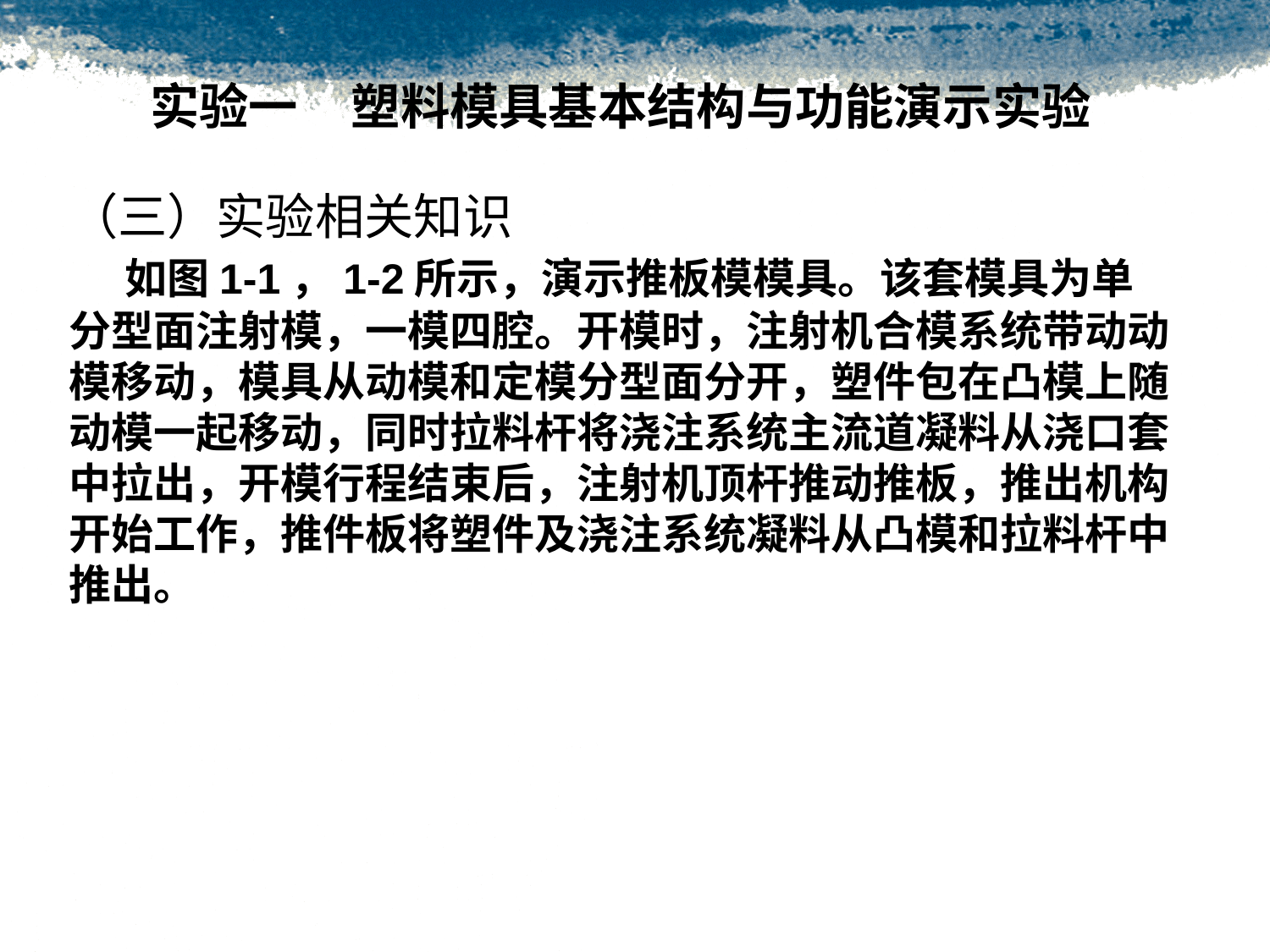

实验一	塑料模具基本结构与功能演示实验
（三）实验相关知识    如图1-1，1-2所示，演示推板模模具。该套模具为单分型面注射模，一模四腔。开模时，注射机合模系统带动动模移动，模具从动模和定模分型面分开，塑件包在凸模上随动模一起移动，同时拉料杆将浇注系统主流道凝料从浇口套中拉出，开模行程结束后，注射机顶杆推动推板，推出机构开始工作，推件板将塑件及浇注系统凝料从凸模和拉料杆中推出。